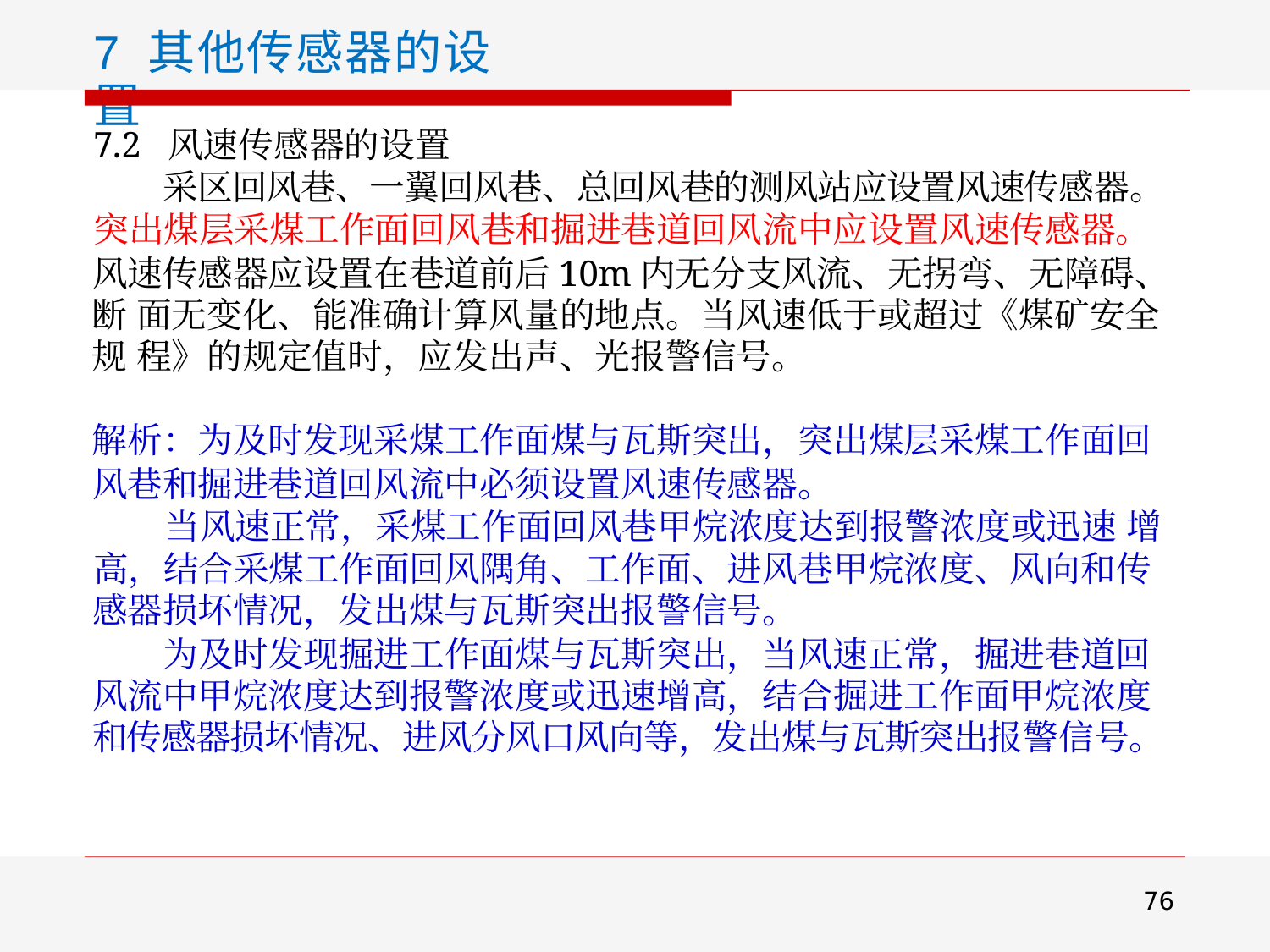

7 其他传感器的设置

7.2  风速传感器的设置
采区回风巷、一翼回风巷、总回风巷的测风站应设置风速传感器。
突出煤层采煤工作面回风巷和掘进巷道回风流中应设置风速传感器。
风速传感器应设置在巷道前后10m内无分支风流、无拐弯、无障碍、断 面无变化、能准确计算风量的地点。当风速低于或超过《煤矿安全规 程》的规定值时，应发出声、光报警信号。

解析：为及时发现采煤工作面煤与瓦斯突出，突出煤层采煤工作面回 风巷和掘进巷道回风流中必须设置风速传感器。
当风速正常，采煤工作面回风巷甲烷浓度达到报警浓度或迅速 增
高，结合采煤工作面回风隅角、工作面、进风巷甲烷浓度、风向和传 感器损坏情况，发出煤与瓦斯突出报警信号。
为及时发现掘进工作面煤与瓦斯突出，当风速正常，掘进巷道回 风流中甲烷浓度达到报警浓度或迅速增高，结合掘进工作面甲烷浓度 和传感器损坏情况、进风分风口风向等，发出煤与瓦斯突出报警信号。

76